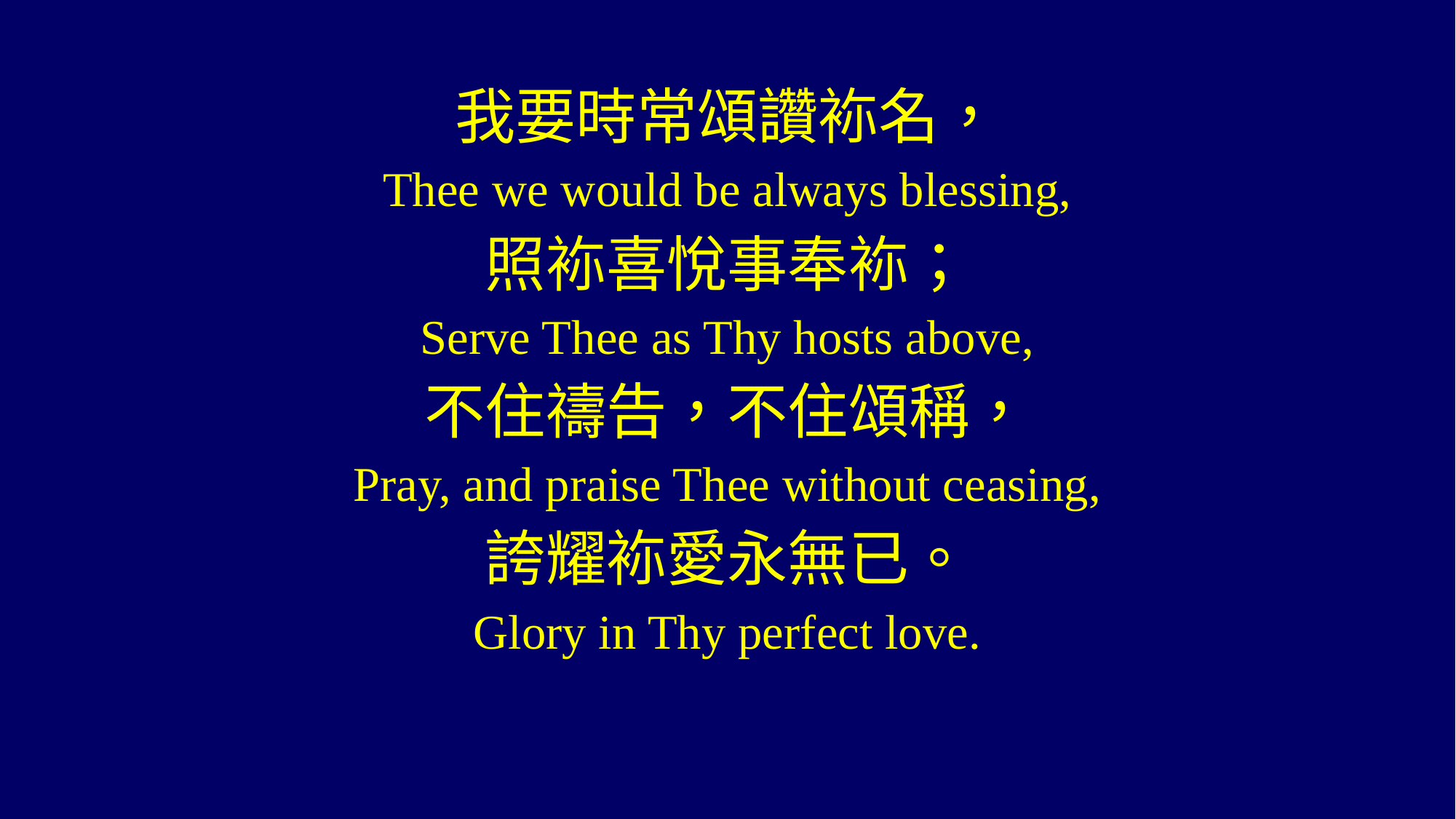

我要時常頌讚袮名，
Thee we would be always blessing,
照袮喜悅事奉袮；
Serve Thee as Thy hosts above,
不住禱告，不住頌稱，
Pray, and praise Thee without ceasing,
誇耀袮愛永無已。
Glory in Thy perfect love.